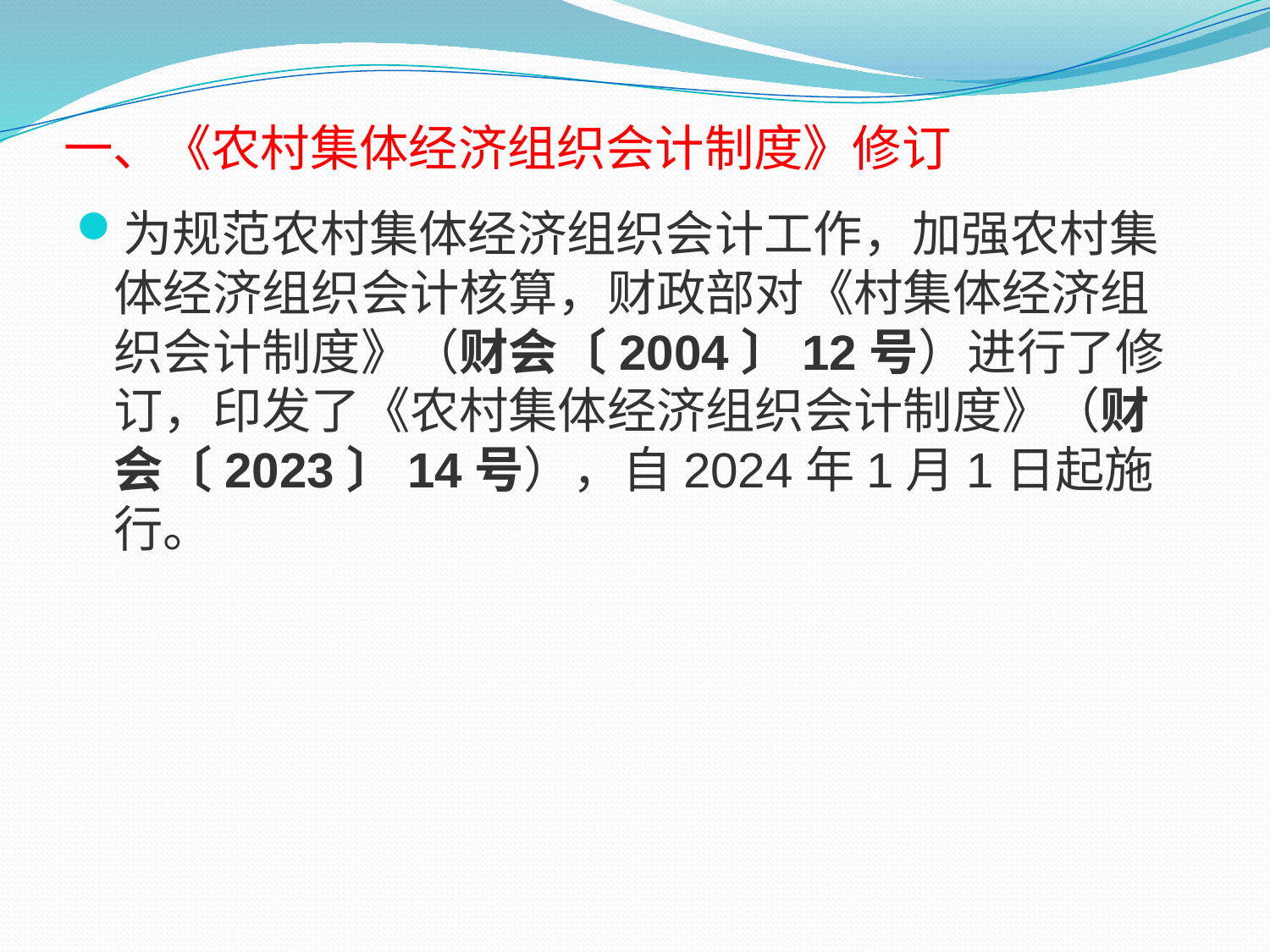

# 一、《农村集体经济组织会计制度》修订
为规范农村集体经济组织会计工作，加强农村集体经济组织会计核算，财政部对《村集体经济组织会计制度》（财会〔2004〕12号）进行了修订，印发了《农村集体经济组织会计制度》（财会〔2023〕14号），自2024年1月1日起施行。